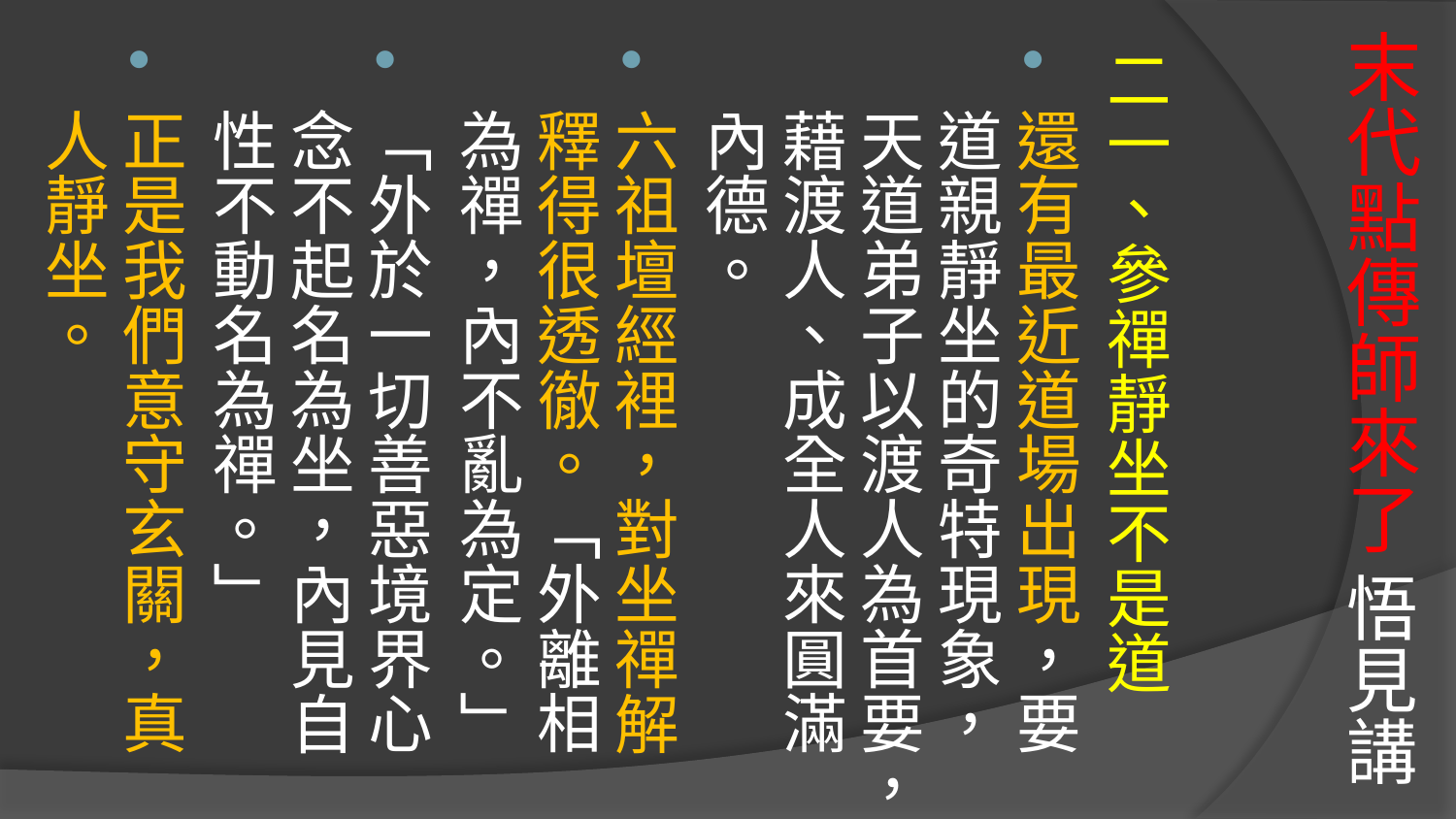

# 末代點傳師來了 悟見講
二一、參禪靜坐不是道
還有最近道場出現，要道親靜坐的奇特現象，天道弟子以渡人為首要，藉渡人、成全人來圓滿內德。
六祖壇經裡，對坐禪解釋得很透徹。「外離相為禪，內不亂為定。」
「外於一切善惡境界心念不起名為坐，內見自性不動名為禪。」
正是我們意守玄關，真人靜坐。